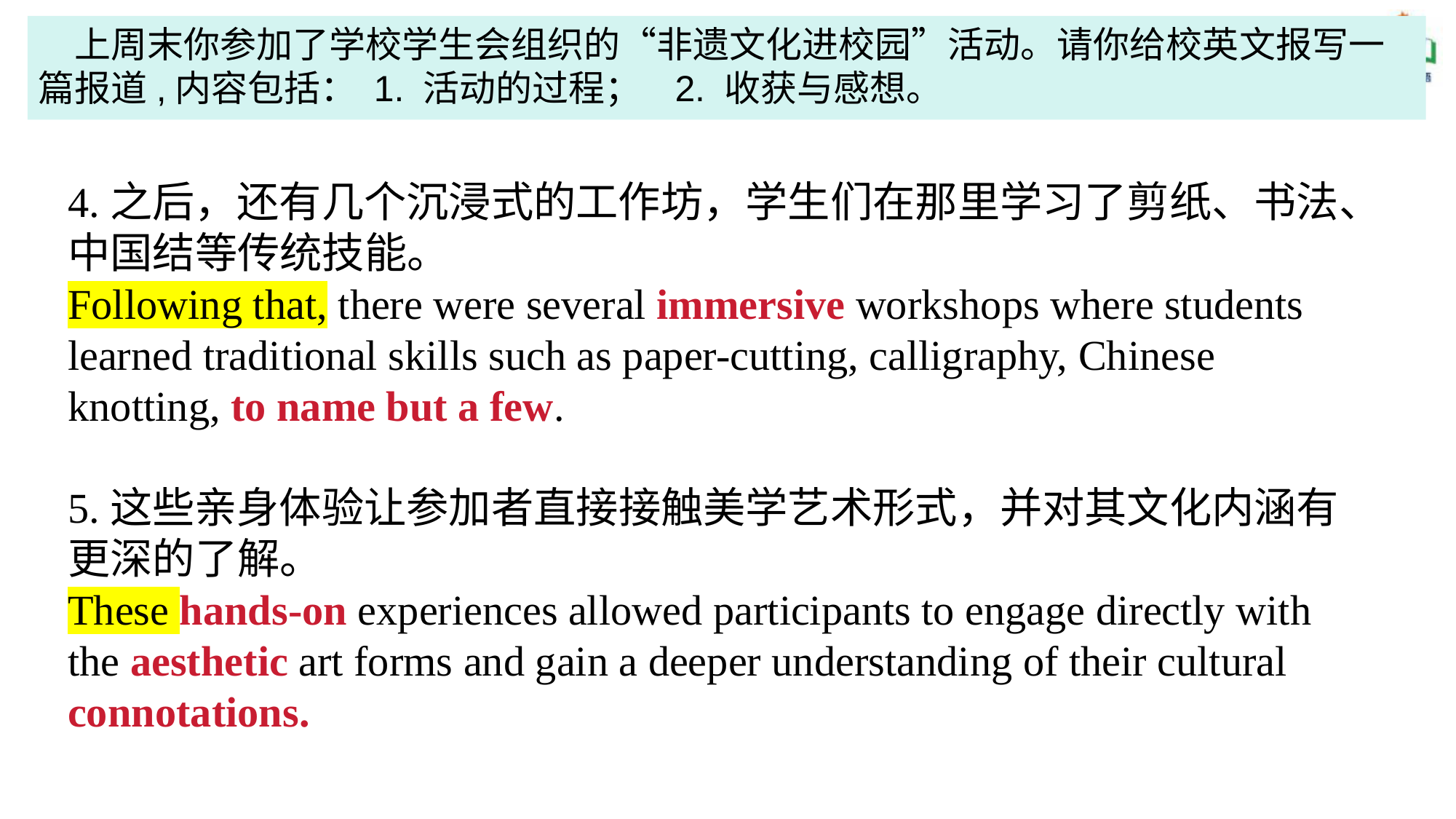

上周末你参加了学校学生会组织的“非遗文化进校园”活动。请你给校英文报写一篇报道,内容包括： 1. 活动的过程；   2. 收获与感想。
4.之后，还有几个沉浸式的工作坊，学生们在那里学习了剪纸、书法、中国结等传统技能。
Following that, there were several immersive workshops where students learned traditional skills such as paper-cutting, calligraphy, Chinese knotting, to name but a few.

5.这些亲身体验让参加者直接接触美学艺术形式，并对其文化内涵有更深的了解。
These hands-on experiences allowed participants to engage directly with the aesthetic art forms and gain a deeper understanding of their cultural connotations.